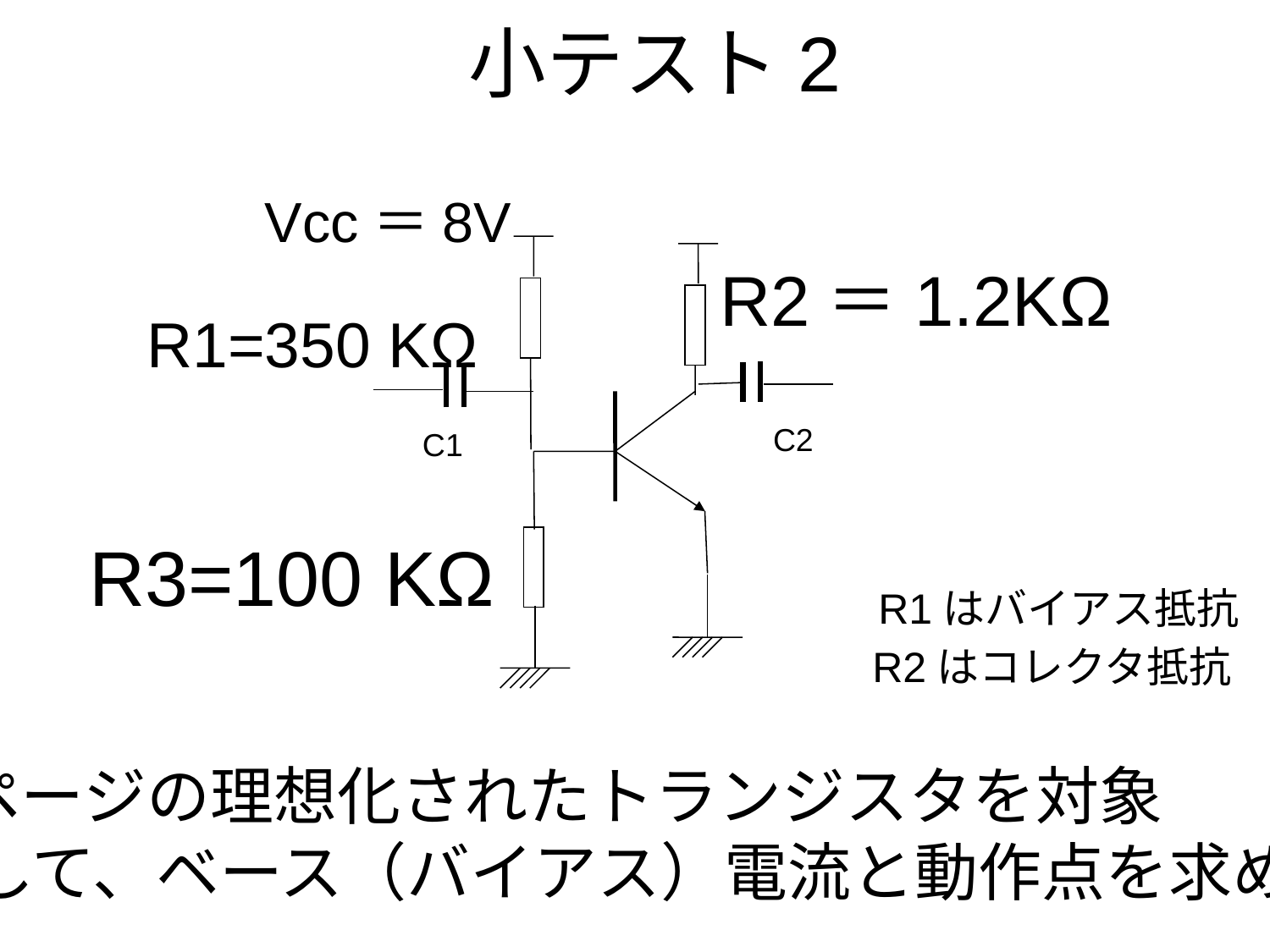

# 小テスト2
Vcc＝8V

R2＝1.2KΩ

R1=350 KΩ

C2
C1

R3=100 KΩ

R1はバイアス抵抗

R2はコレクタ抵抗

6ページの理想化されたトランジスタを対象
として、ベース（バイアス）電流と動作点を求めよ。